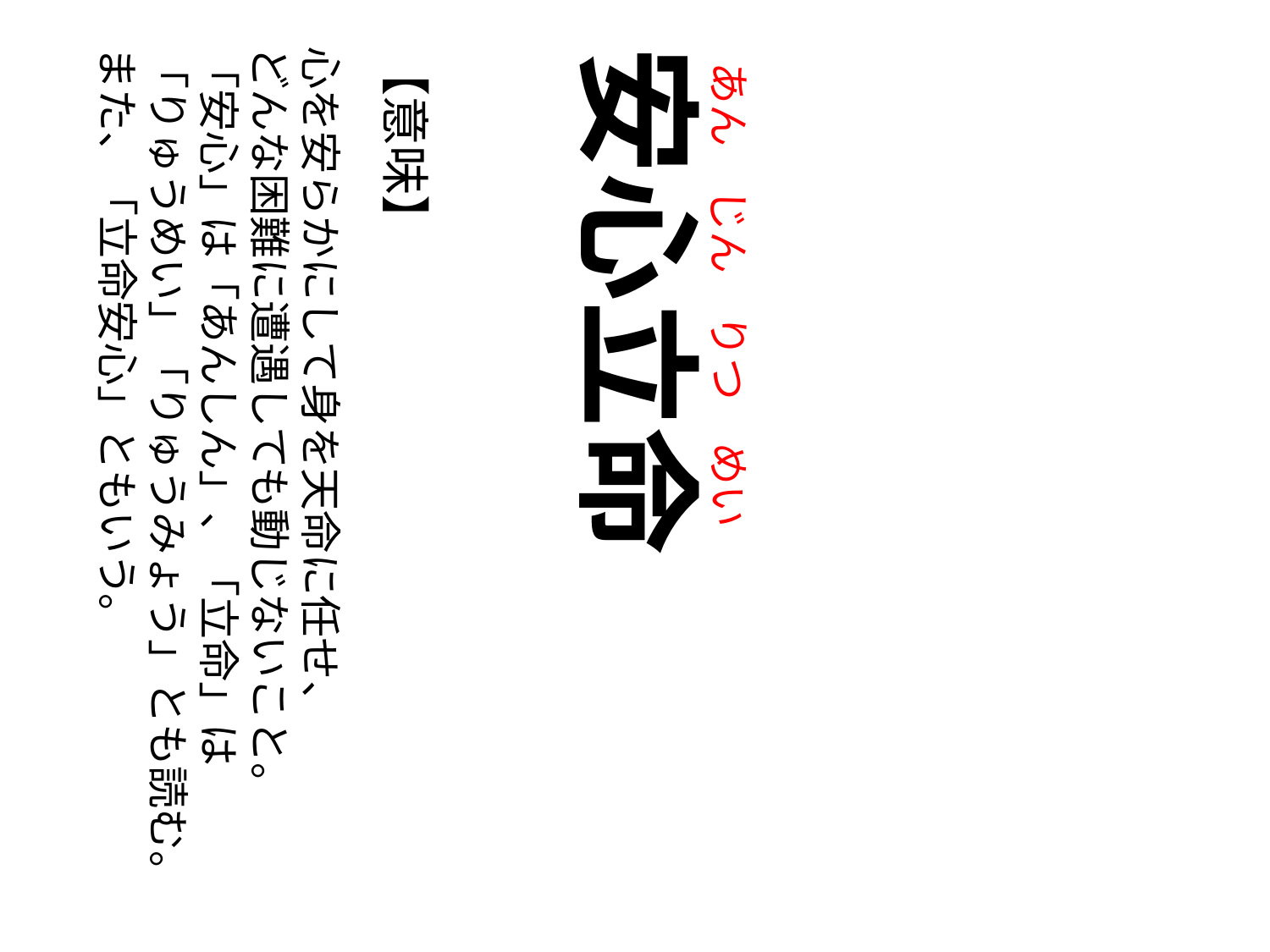

あん
じん
りつ
めい
【意味】

心を安らかにして身を天命に任せ、
どんな困難に遭遇しても動じないこと。
「安心」は「あんしん」、「立命」は
「りゅうめい」「りゅうみょう」とも読む。
また、「立命安心」ともいう。
安心立命